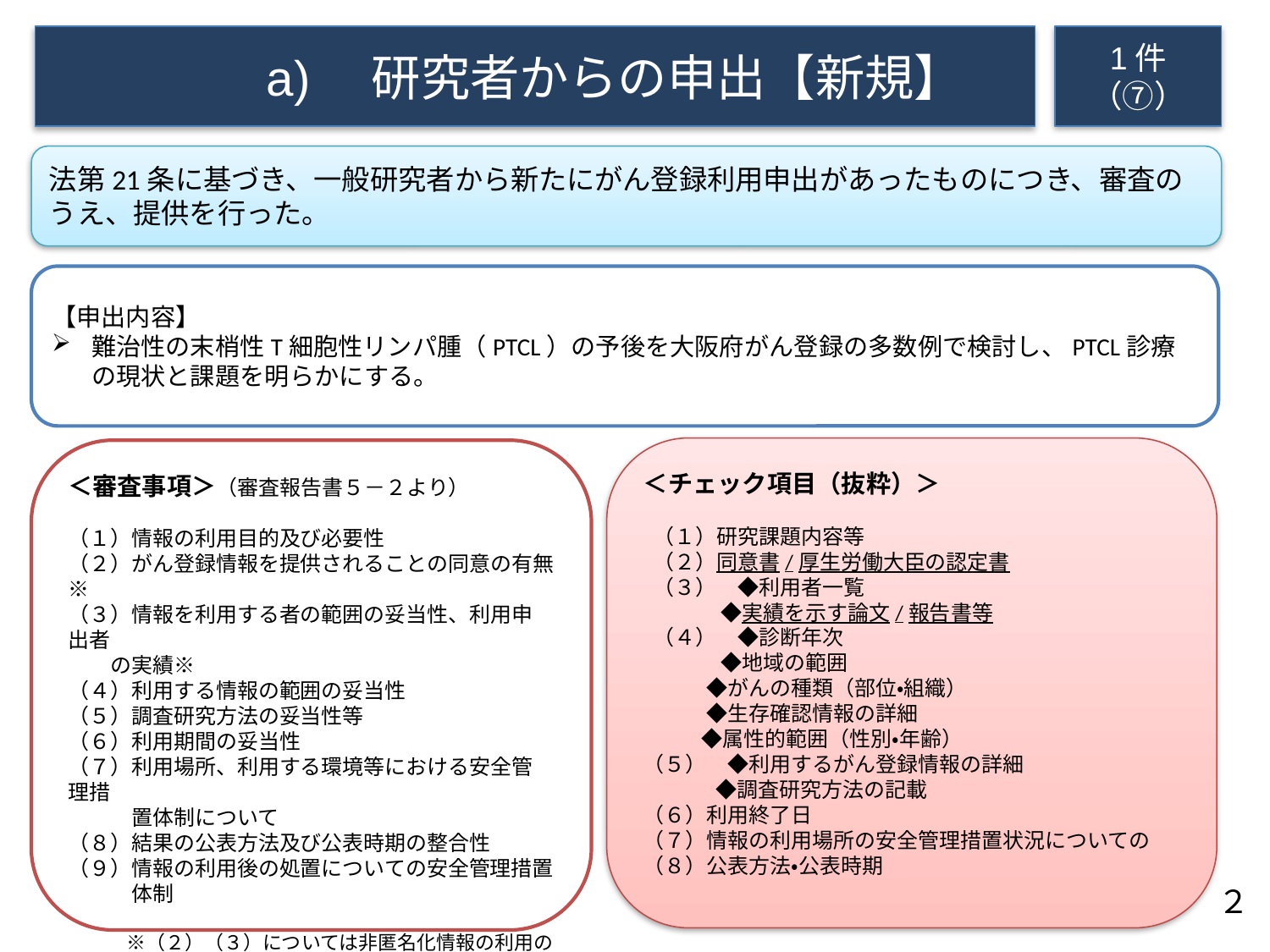

1件
（⑦）
# a)　研究者からの申出【新規】
法第21条に基づき、一般研究者から新たにがん登録利用申出があったものにつき、審査のうえ、提供を行った。
【申出内容】
難治性の末梢性T細胞性リンパ腫（PTCL）の予後を大阪府がん登録の多数例で検討し、PTCL診療の現状と課題を明らかにする。
＜チェック項目（抜粋）＞

 （１）研究課題内容等
 （２）同意書/厚生労働大臣の認定書
 （３）　◆利用者一覧
　　　   ◆実績を示す論文/報告書等
 （４）　◆診断年次
　　　   ◆地域の範囲
　         ◆がんの種類（部位・組織）
　         ◆生存確認情報の詳細
　        ◆属性的範囲（性別・年齢）
（５）　◆利用するがん登録情報の詳細
　　　  ◆調査研究方法の記載
（６）利用終了日
（７）情報の利用場所の安全管理措置状況についての
（８）公表方法・公表時期
＜審査事項＞（審査報告書５－２より）

（１）情報の利用目的及び必要性
（２）がん登録情報を提供されることの同意の有無※
（３）情報を利用する者の範囲の妥当性、利用申出者
　　の実績※
（４）利用する情報の範囲の妥当性
（５）調査研究方法の妥当性等
（６）利用期間の妥当性
（７）利用場所、利用する環境等における安全管理措
　　　置体制について
（８）結果の公表方法及び公表時期の整合性
（９）情報の利用後の処置についての安全管理措置
　　　体制

　　　※（２）（３）については非匿名化情報の利用の場合のみ
２